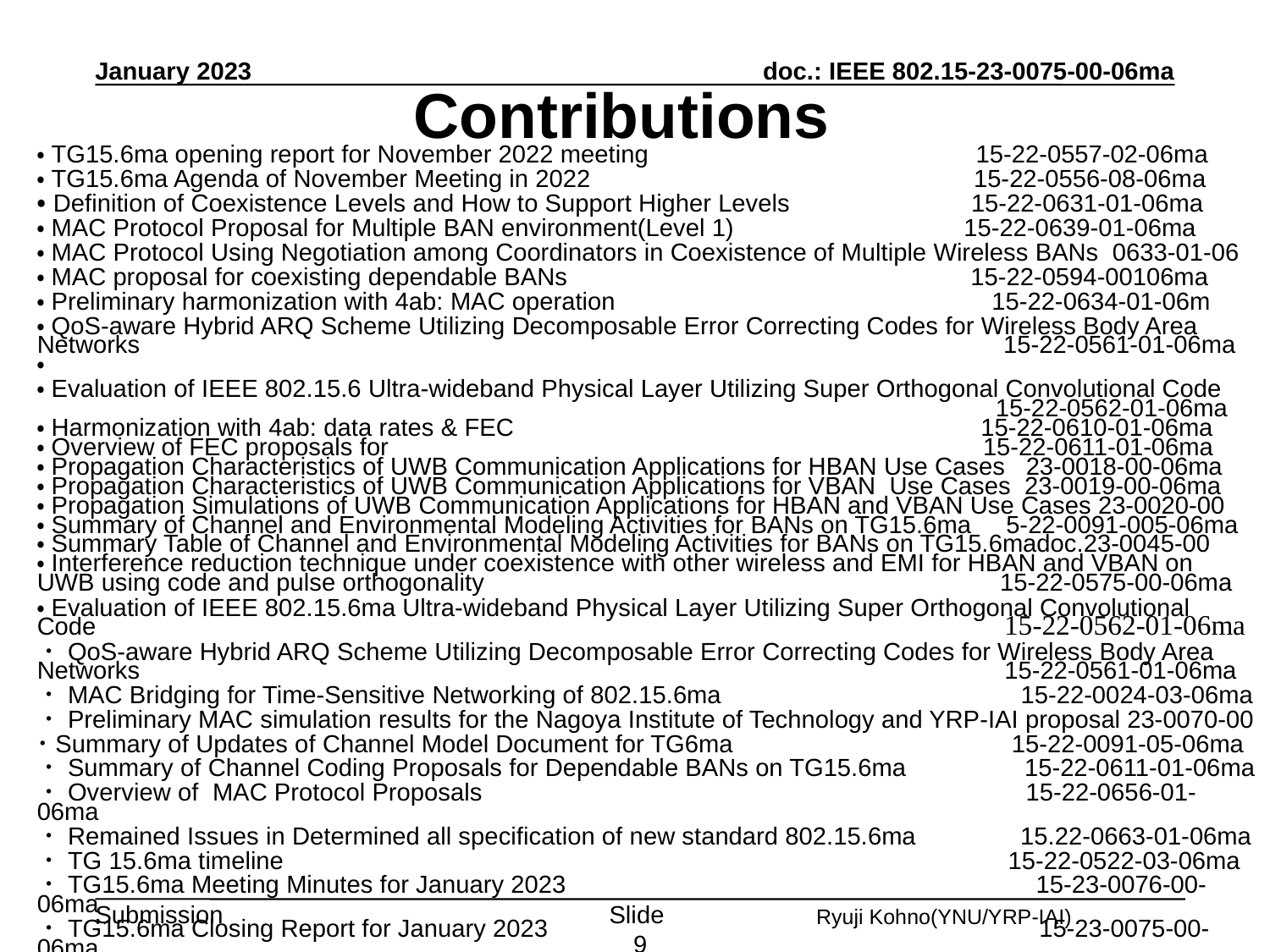

January 2023
# Contributions
・TG15.6ma opening report for November 2022 meeting                                               15-22-0557-02-06ma
・TG15.6ma Agenda of November Meeting in 2022                                                       15-22-0556-08-06ma
・Definition of Coexistence Levels and How to Support Higher Levels                          15-22-0631-01-06ma
・MAC Protocol Proposal for Multiple BAN environment(Level 1)                                 15-22-0639-01-06ma
・MAC Protocol Using Negotiation among Coordinators in Coexistence of Multiple Wireless BANs  0633-01-06
・MAC proposal for coexisting dependable BANs                                     　          　     15-22-0594-00106ma
・Preliminary harmonization with 4ab: MAC operation                                               　  15-22-0634-01-06m
・QoS-aware Hybrid ARQ Scheme Utilizing Decomposable Error Correcting Codes for Wireless Body Area Networks                                                                                                                  　 　15-22-0561-01-06ma ・
・Evaluation of IEEE 802.15.6 Ultra-wideband Physical Layer Utilizing Super Orthogonal Convolutional Code
                                                                                                                               15-22-0562-01-06ma
・Harmonization with 4ab: data rates & FEC                                                                   15-22-0610-01-06ma
・Overview of FEC proposals for 　　　　　　　　　　　　　　　　　　　　　　　 15-22-0611-01-06ma
・Propagation Characteristics of UWB Communication Applications for HBAN Use Cases   23-0018-00-06ma
・Propagation Characteristics of UWB Communication Applications for VBAN  Use Cases  23-0019-00-06ma
・Propagation Simulations of UWB Communication Applications for HBAN and VBAN Use Cases 23-0020-00
・Summary of Channel and Environmental Modeling Activities for BANs on TG15.6ma     5-22-0091-005-06ma
・Summary Table of Channel and Environmental Modeling Activities for BANs on TG15.6madoc.23-0045-00
・Interference reduction technique under coexistence with other wireless and EMI for HBAN and VBAN on UWB using code and pulse orthogonality                                                                          15-22-0575-00-06ma
・Evaluation of IEEE 802.15.6ma Ultra-wideband Physical Layer Utilizing Super Orthogonal Convolutional Code                                                                                                                                  15-22-0562-01-06ma
・QoS-aware Hybrid ARQ Scheme Utilizing Decomposable Error Correcting Codes for Wireless Body Area Networks                                                                                                                            15-22-0561-01-06ma
・MAC Bridging for Time-Sensitive Networking of 802.15.6ma                                           15-22-0024-03-06ma
・Preliminary MAC simulation results for the Nagoya Institute of Technology and YRP-IAI proposal 23-0070-00
･Summary of Updates of Channel Model Document for TG6ma                                        15-22-0091-05-06ma
・Summary of Channel Coding Proposals for Dependable BANs on TG15.6ma                 15-22-0611-01-06ma
・Overview of  MAC Protocol Proposals                                                                              15-22-0656-01-06ma
・Remained Issues in Determined all specification of new standard 802.15.6ma               15.22-0663-01-06ma
・TG 15.6ma timeline　　　　　　　　　　　　　　　　                                          　　15-22-0522-03-06ma
・TG15.6ma Meeting Minutes for January 2023                                                              　15-23-0076-00-06ma
・TG15.6ma Closing Report for January 2023                                                                 　15-23-0075-00-06ma

Slide 9